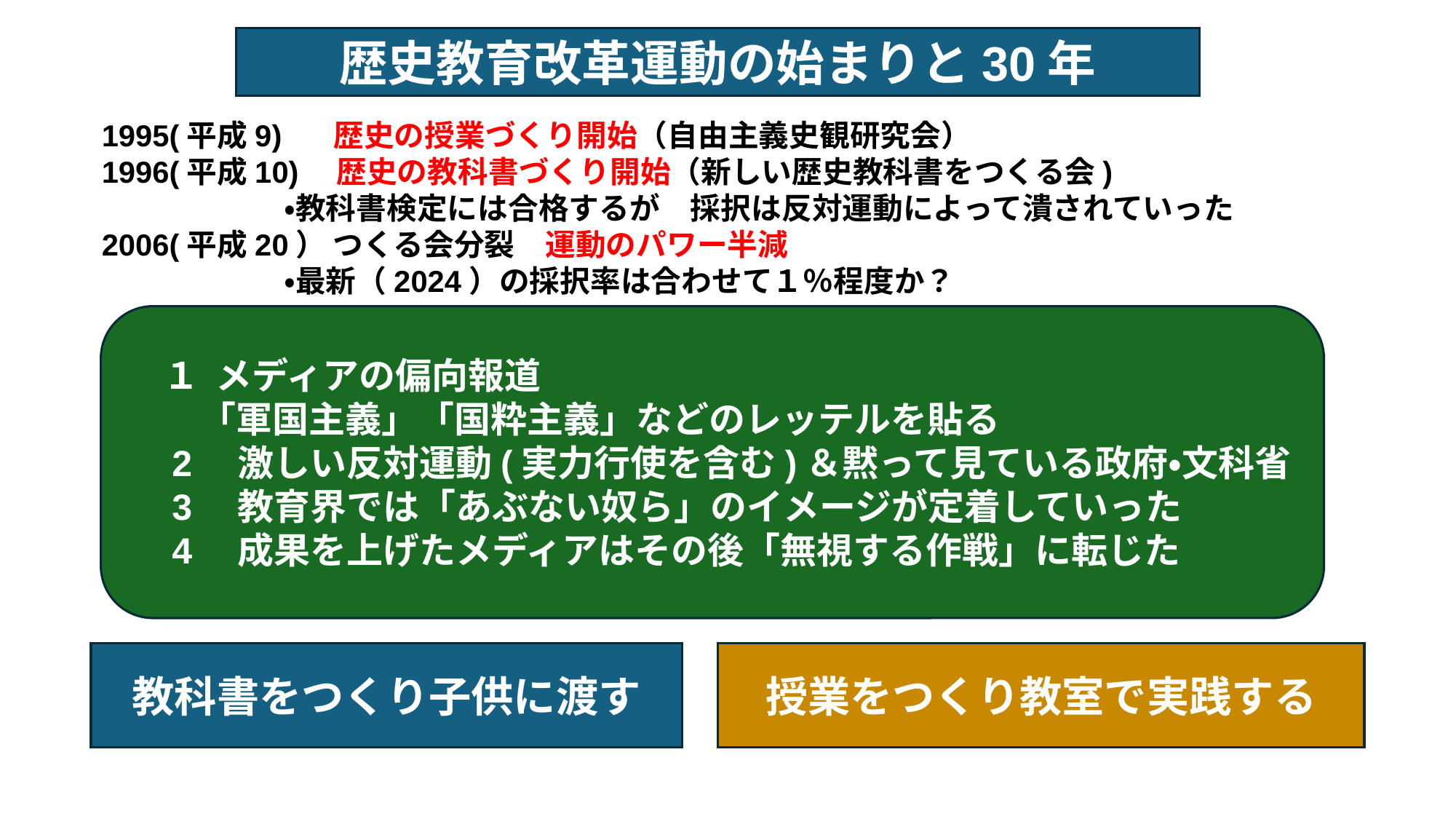

歴史教育改革運動の始まりと30年

1995(平成9)　  歴史の授業づくり開始（自由主義史観研究会）
1996(平成10)　歴史の教科書づくり開始（新しい歴史教科書をつくる会)
　　　　　　・教科書検定には合格するが　採択は反対運動によって潰されていった
2006(平成20） つくる会分裂　運動のパワー半減
　　　　　　・最新（2024）の採択率は合わせて１％程度か？
　１  メディアの偏向報道
　　「軍国主義」「国粋主義」などのレッテルを貼る
　2　激しい反対運動(実力行使を含む)＆黙って見ている政府・文科省
　3　教育界では「あぶない奴ら」のイメージが定着していった
　4　成果を上げたメディアはその後「無視する作戦」に転じた
教科書をつくり子供に渡す
授業をつくり教室で実践する